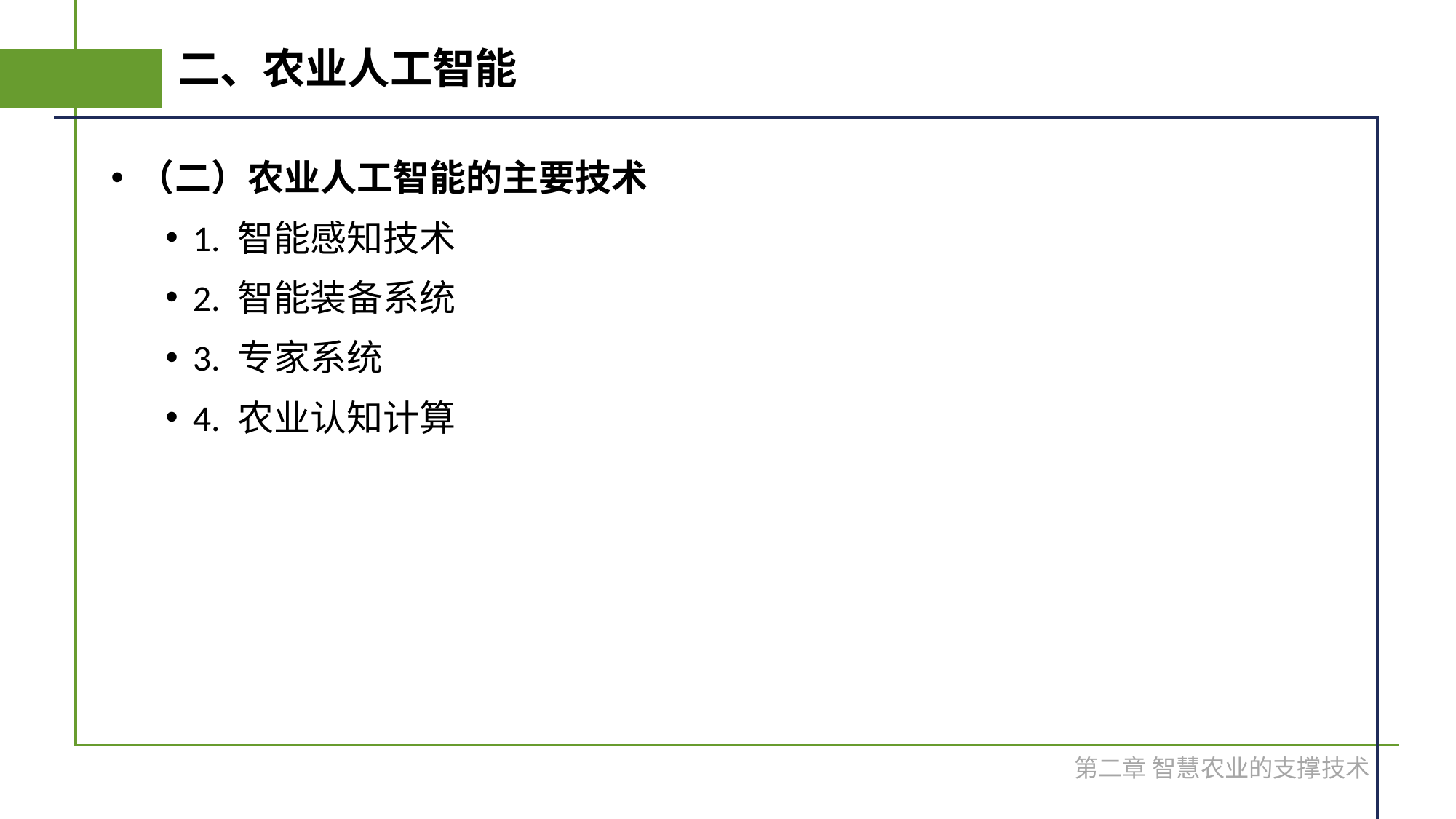

# 二、农业人工智能
（二）农业人工智能的主要技术
1. 智能感知技术
2. 智能装备系统
3. 专家系统
4. 农业认知计算
第二章 智慧农业的支撑技术